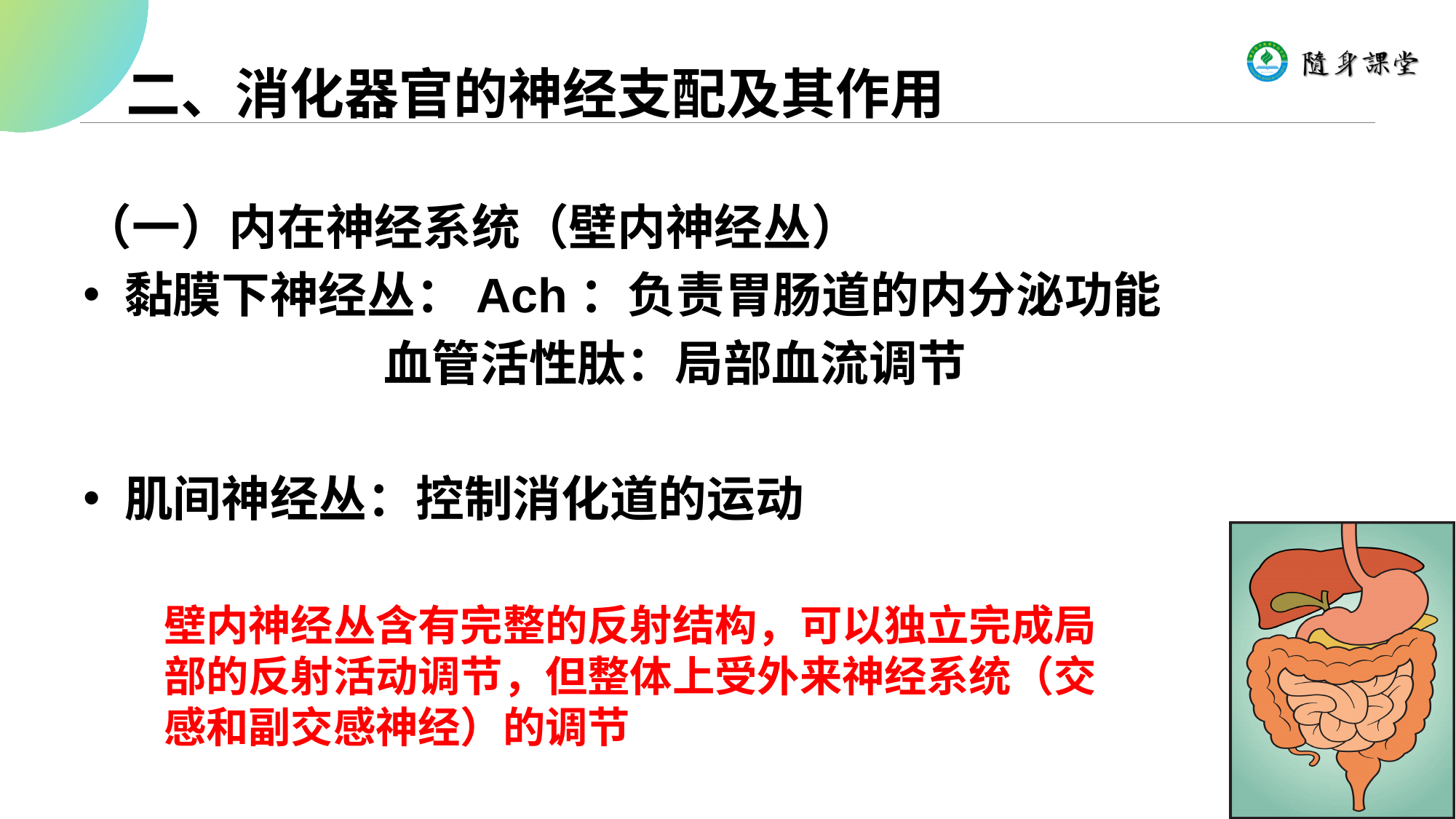

二、消化器官的神经支配及其作用
（一）内在神经系统（壁内神经丛）
黏膜下神经丛：Ach：负责胃肠道的内分泌功能
                          血管活性肽：局部血流调节

肌间神经丛：控制消化道的运动
壁内神经丛含有完整的反射结构，可以独立完成局部的反射活动调节，但整体上受外来神经系统（交感和副交感神经）的调节